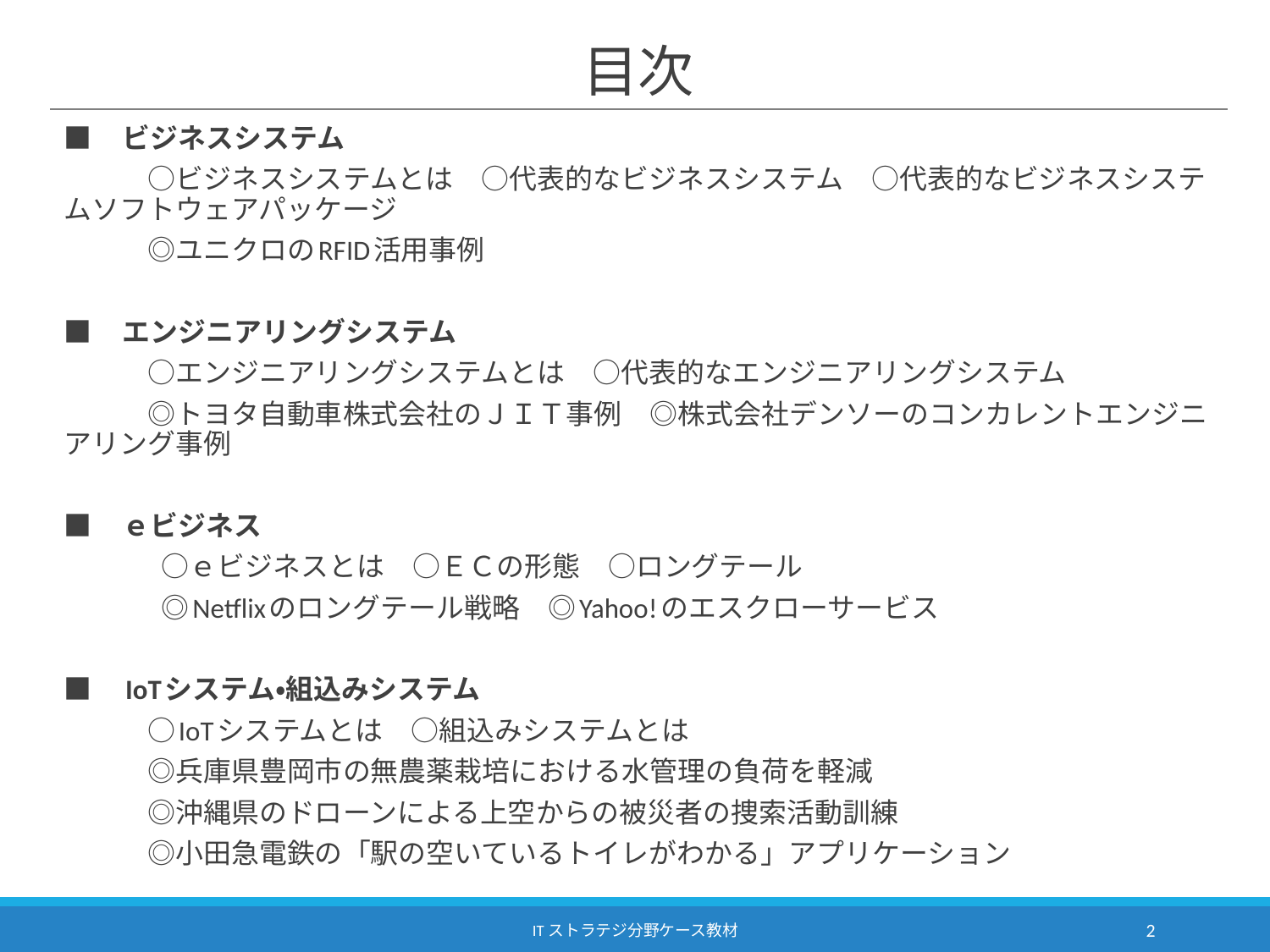

# 目次
■　ビジネスシステム
　　　○ビジネスシステムとは　○代表的なビジネスシステム　○代表的なビジネスシステムソフトウェアパッケージ
　　　◎ユニクロのRFID活用事例

■　エンジニアリングシステム
　　　○エンジニアリングシステムとは　○代表的なエンジニアリングシステム
　　　◎トヨタ自動車株式会社のＪＩＴ事例　◎株式会社デンソーのコンカレントエンジニアリング事例

■　ｅビジネス
　　　　○ｅビジネスとは　○ＥＣの形態　○ロングテール
　　　　◎Netflixのロングテール戦略　◎Yahoo!のエスクローサービス

■　IoTシステム・組込みシステム
　　　○IoTシステムとは　○組込みシステムとは
　　　◎兵庫県豊岡市の無農薬栽培における水管理の負荷を軽減
　　　◎沖縄県のドローンによる上空からの被災者の捜索活動訓練
　　　◎小田急電鉄の「駅の空いているトイレがわかる」アプリケーション
ITストラテジ分野ケース教材
2